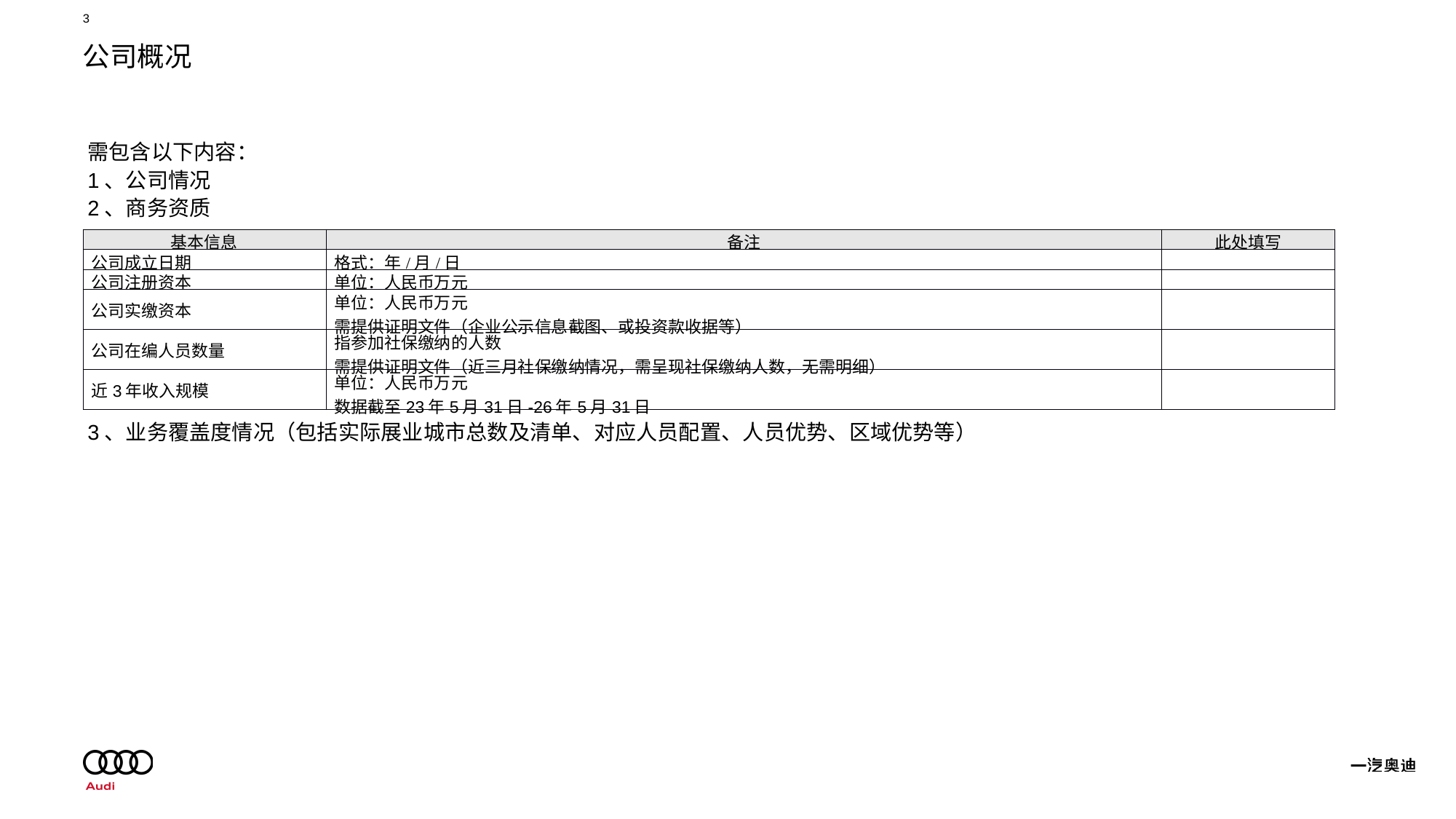

# 公司概况
需包含以下内容：
1、公司情况
2、商务资质

3、业务覆盖度情况（包括实际展业城市总数及清单、对应人员配置、人员优势、区域优势等）
| 基本信息 | 备注 | 此处填写 |
| --- | --- | --- |
| 公司成立日期 | 格式：年/月/日 |  |
| 公司注册资本 | 单位：人民币万元 |  |
| 公司实缴资本 | 单位：人民币万元 需提供证明文件（企业公示信息截图、或投资款收据等） |  |
| 公司在编人员数量 | 指参加社保缴纳的人数 需提供证明文件（近三月社保缴纳情况，需呈现社保缴纳人数，无需明细） |  |
| 近3年收入规模 | 单位：人民币万元 数据截至23年5月31日-26年5月31日 |  |